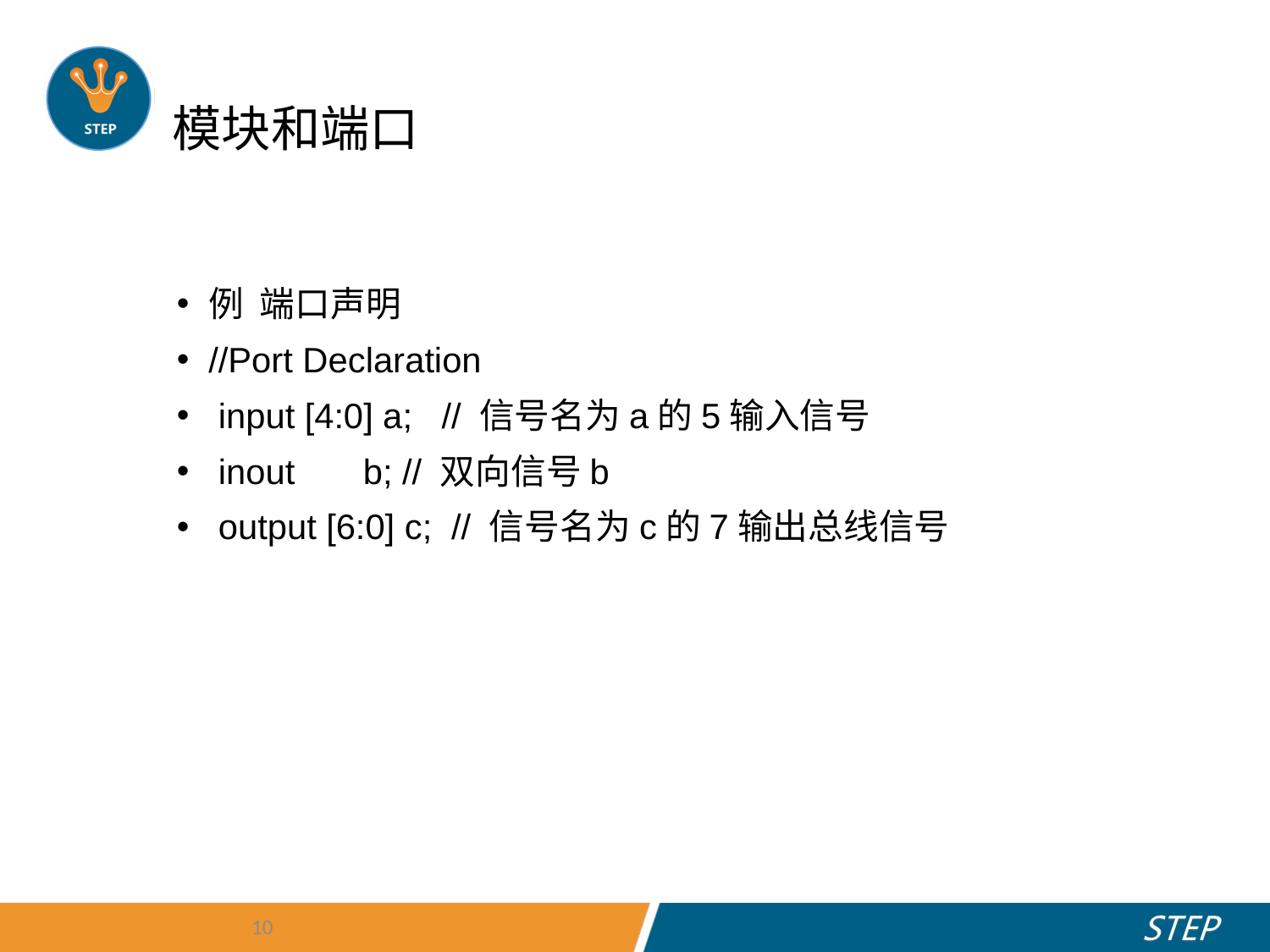

# 模块和端口
例  端口声明
//Port Declaration
 input [4:0] a;   // 信号名为a的5输入信号
 inout       b; // 双向信号b
 output [6:0] c;  // 信号名为c的7输出总线信号

10